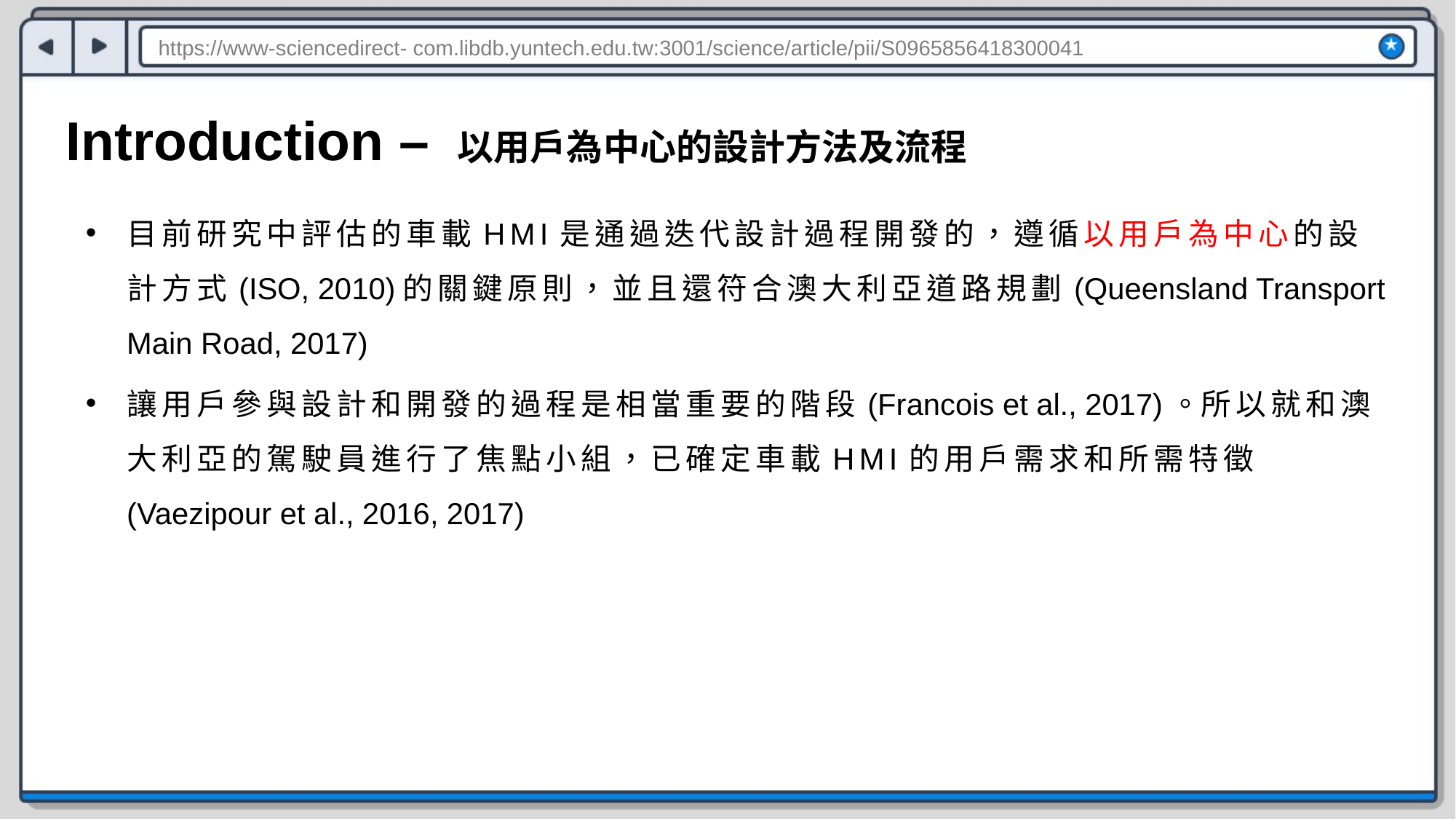

https://www-sciencedirect- com.libdb.yuntech.edu.tw:3001/science/article/pii/S0965856418300041
Introduction – 以用戶為中心的設計方法及流程
目前研究中評估的車載HMI是通過迭代設計過程開發的，遵循以用戶為中心的設計方式(ISO, 2010)的關鍵原則，並且還符合澳大利亞道路規劃(Queensland Transport Main Road, 2017)
讓用戶參與設計和開發的過程是相當重要的階段(Francois et al., 2017)。所以就和澳大利亞的駕駛員進行了焦點小組，已確定車載HMI的用戶需求和所需特徵(Vaezipour et al., 2016, 2017)